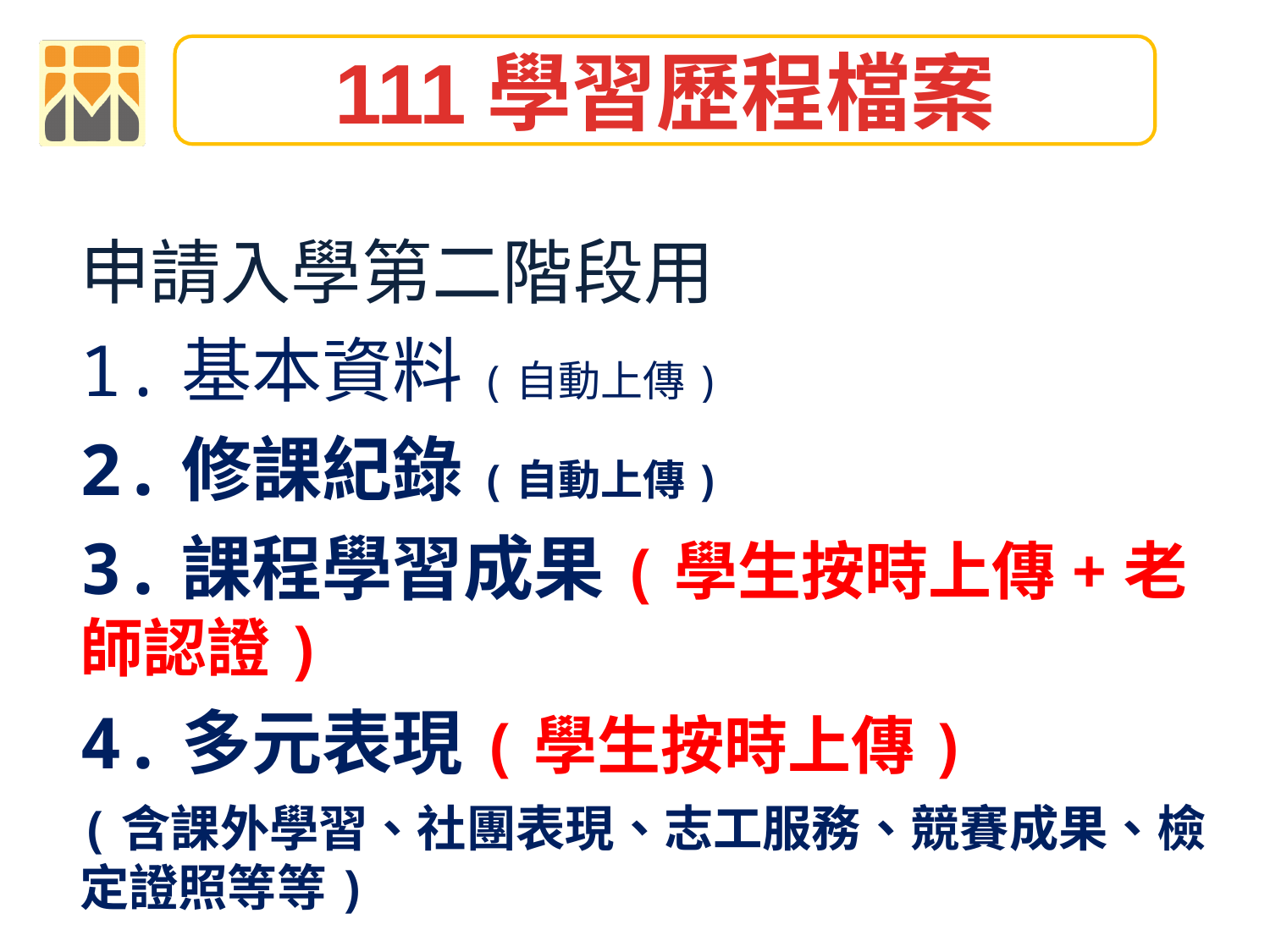

111學習歷程檔案
申請入學第二階段用
1.基本資料(自動上傳)
2.修課紀錄(自動上傳)
3.課程學習成果(學生按時上傳+老師認證)
4.多元表現(學生按時上傳)
(含課外學習、社團表現、志工服務、競賽成果、檢定證照等等)